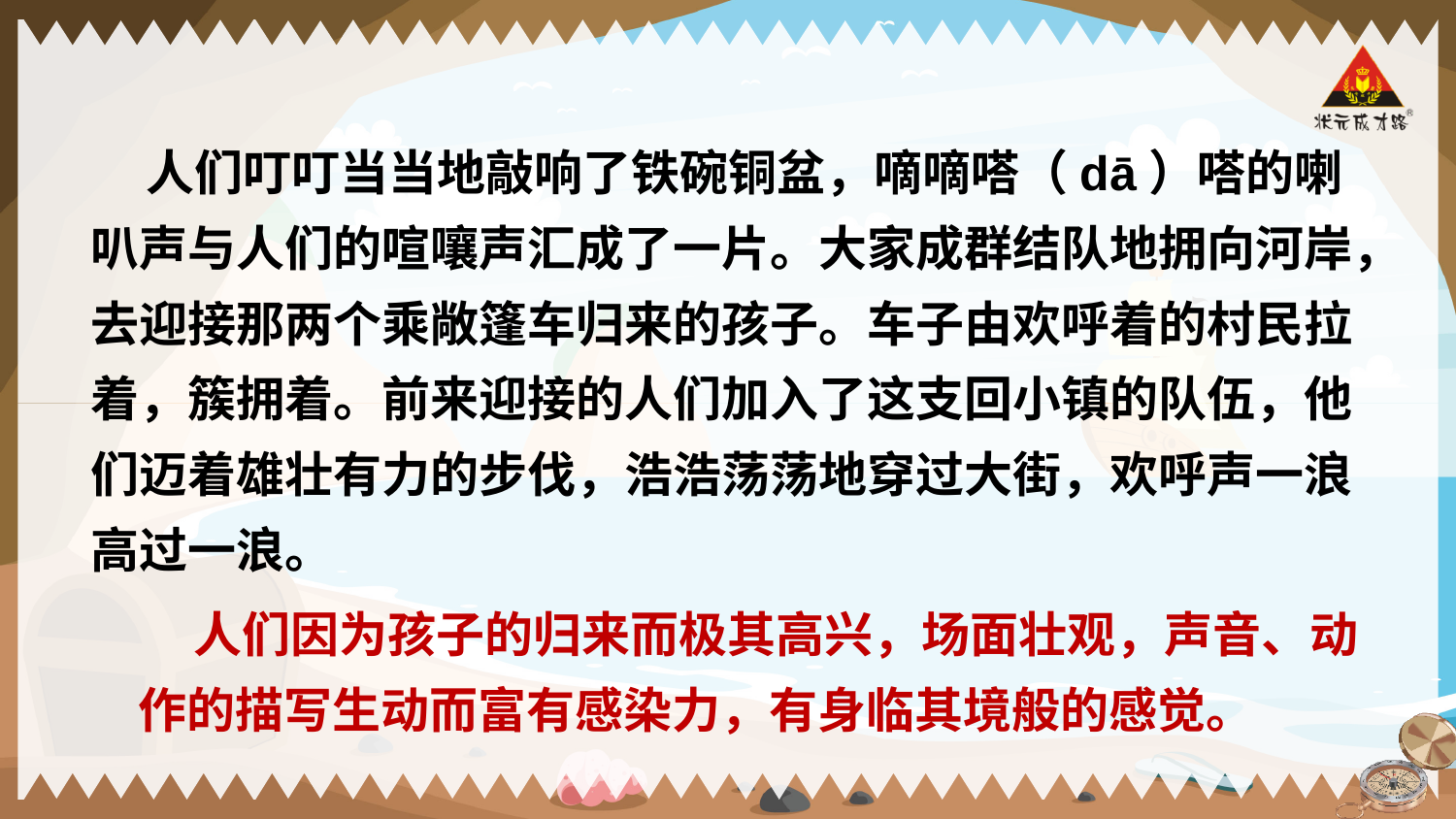

人们叮叮当当地敲响了铁碗铜盆，嘀嘀嗒（dā）嗒的喇叭声与人们的喧嚷声汇成了一片。大家成群结队地拥向河岸，去迎接那两个乘敞篷车归来的孩子。车子由欢呼着的村民拉着，簇拥着。前来迎接的人们加入了这支回小镇的队伍，他们迈着雄壮有力的步伐，浩浩荡荡地穿过大街，欢呼声一浪高过一浪。
    人们因为孩子的归来而极其高兴，场面壮观，声音、动作的描写生动而富有感染力，有身临其境般的感觉。